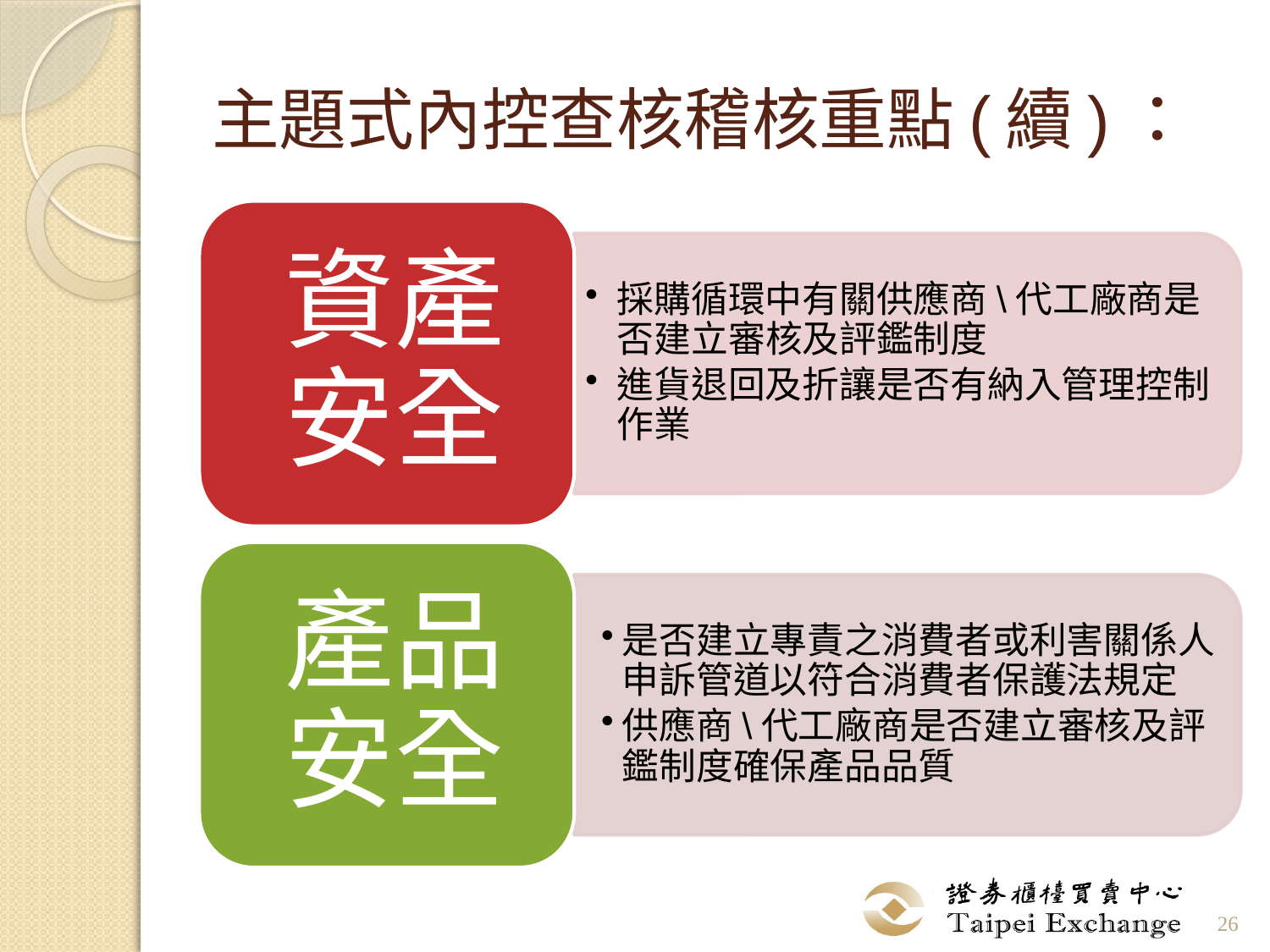

# 主題式內控查核稽核重點(續)：
採購循環中有關供應商\代工廠商是否建立審核及評鑑制度
進貨退回及折讓是否有納入管理控制作業
資產安全
是否建立專責之消費者或利害關係人申訴管道以符合消費者保護法規定
供應商\代工廠商是否建立審核及評鑑制度確保產品品質
產品安全
26